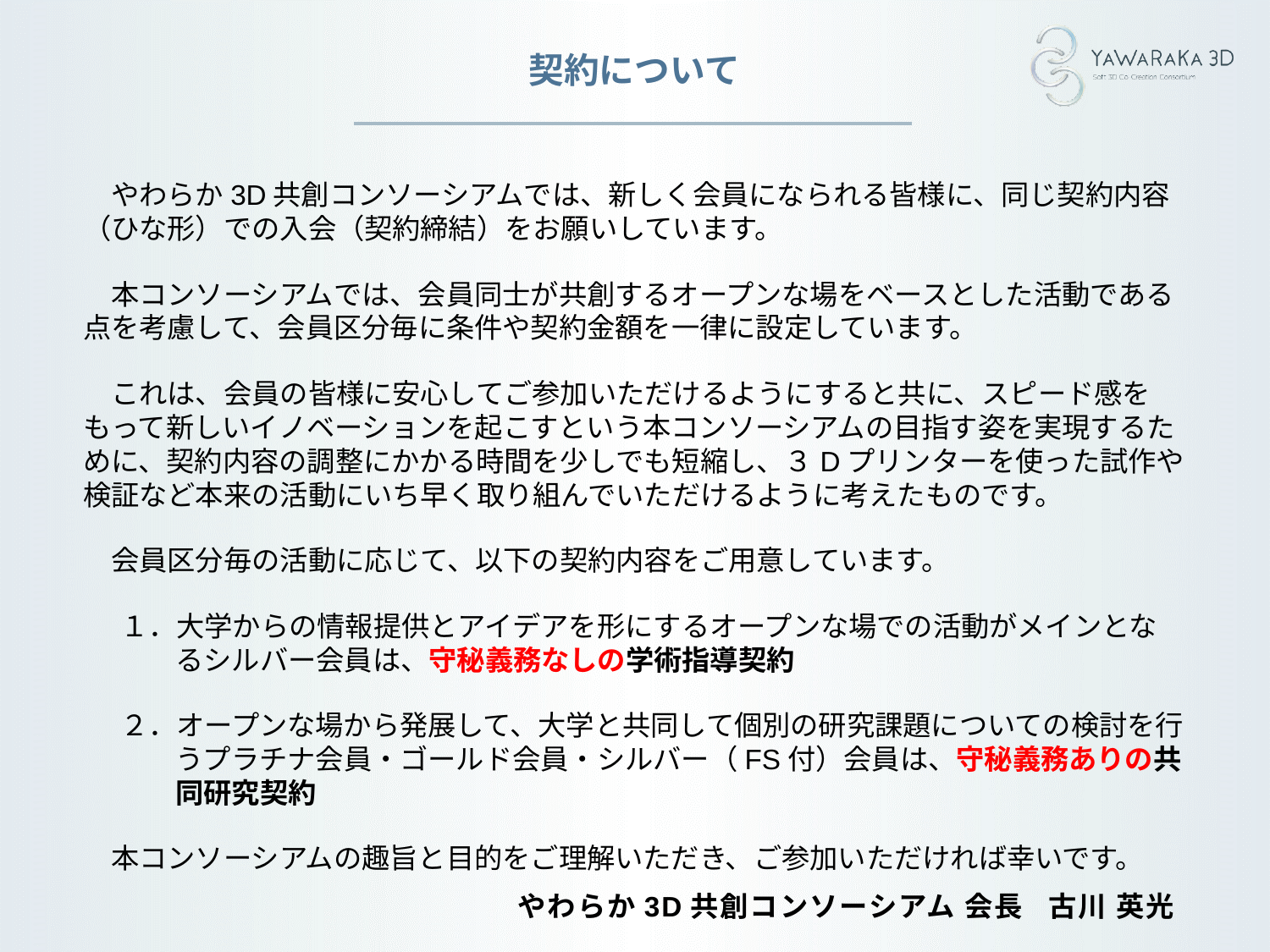

# 契約について
　やわらか3D共創コンソーシアムでは、新しく会員になられる皆様に、同じ契約内容（ひな形）での入会（契約締結）をお願いしています。
　本コンソーシアムでは、会員同士が共創するオープンな場をベースとした活動である点を考慮して、会員区分毎に条件や契約金額を一律に設定しています。
　これは、会員の皆様に安心してご参加いただけるようにすると共に、スピード感をもって新しいイノベーションを起こすという本コンソーシアムの目指す姿を実現するために、契約内容の調整にかかる時間を少しでも短縮し、３Dプリンターを使った試作や検証など本来の活動にいち早く取り組んでいただけるように考えたものです。
　会員区分毎の活動に応じて、以下の契約内容をご用意しています。
１．大学からの情報提供とアイデアを形にするオープンな場での活動がメインとなるシルバー会員は、守秘義務なしの学術指導契約
２．オープンな場から発展して、大学と共同して個別の研究課題についての検討を行うプラチナ会員・ゴールド会員・シルバー（FS付）会員は、守秘義務ありの共同研究契約
　本コンソーシアムの趣旨と目的をご理解いただき、ご参加いただければ幸いです。
やわらか3D共創コンソーシアム 会長   古川 英光